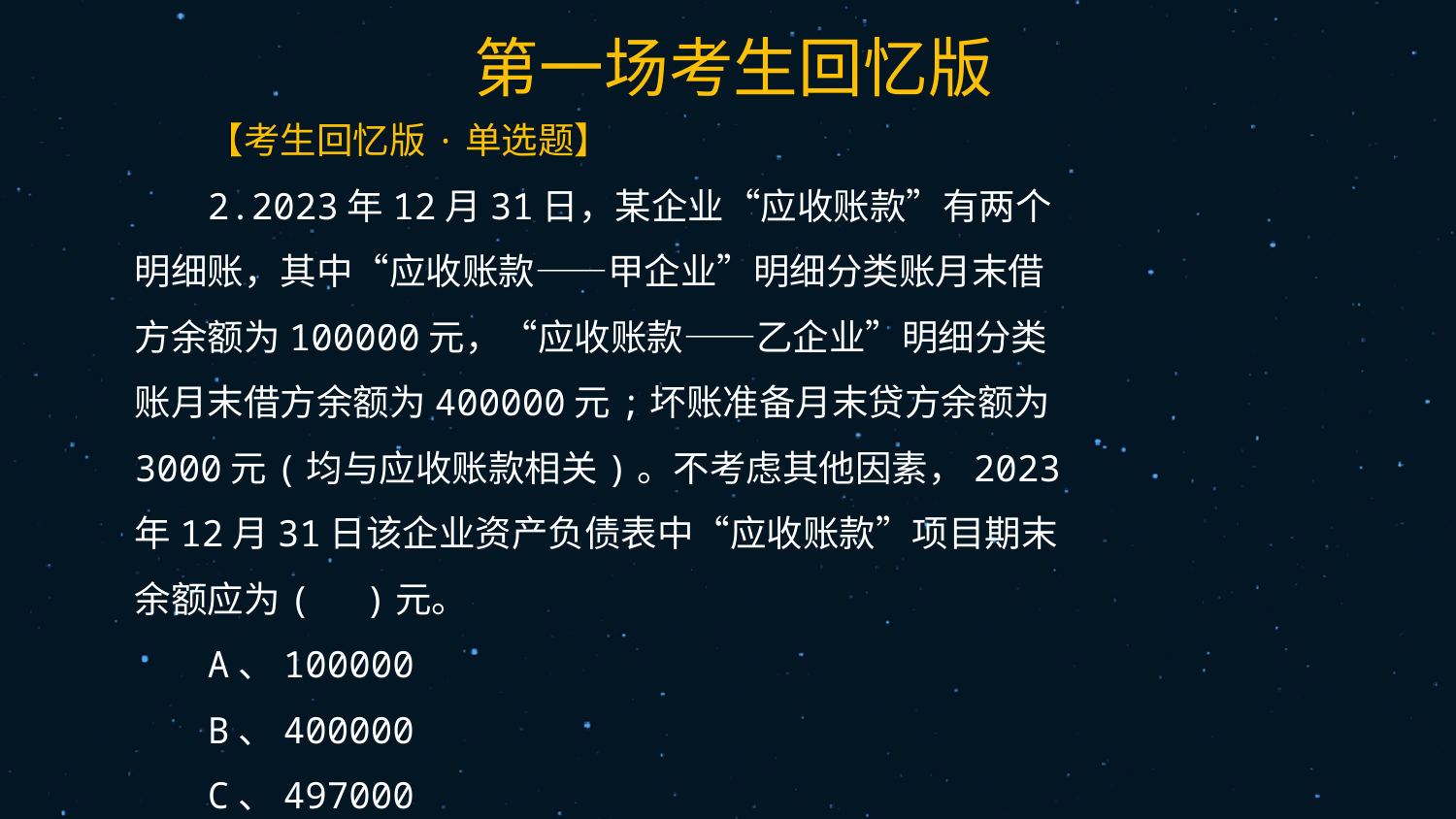

3
【考生回忆版·单选题】
2.2023年12月31日，某企业“应收账款”有两个明细账，其中“应收账款——甲企业”明细分类账月末借方余额为100000元，“应收账款——乙企业”明细分类账月末借方余额为400000元;坏账准备月末贷方余额为3000元(均与应收账款相关)。不考虑其他因素，2023年12月31日该企业资产负债表中“应收账款”项目期末余额应为(　)元。
A、100000
B、400000
C、497000
D、500000